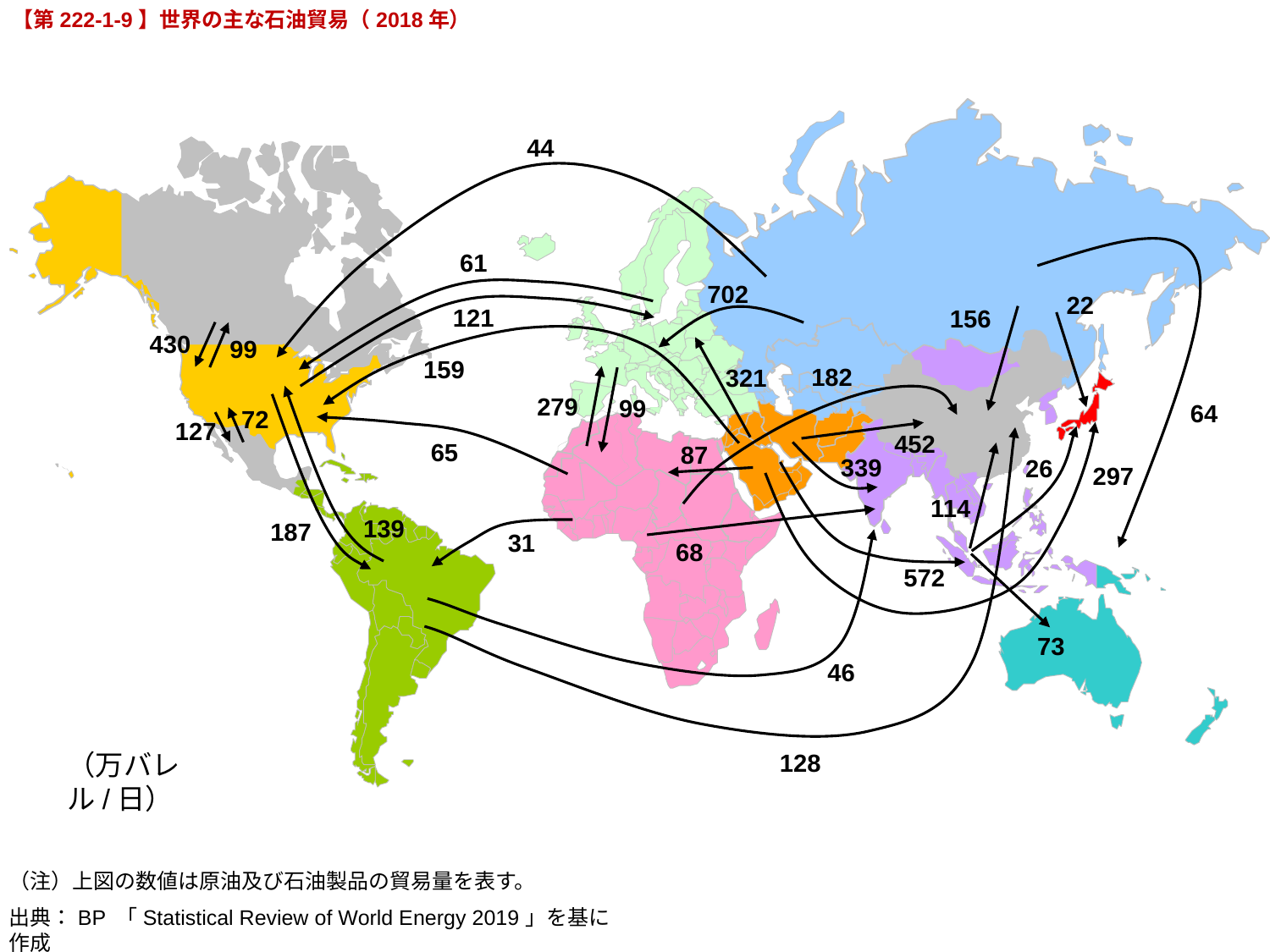

【第222-1-9】世界の主な石油貿易（2018年）

44

61

702

156

430

159

321

279

72

452

65

87

339
26

297

187

572

22

121

99
182

99
64
127

114

139

31
68

73
46
（万バレル/日）
128
（注）上図の数値は原油及び石油製品の貿易量を表す。
出典：BP 「Statistical Review of World Energy 2019」を基に作成